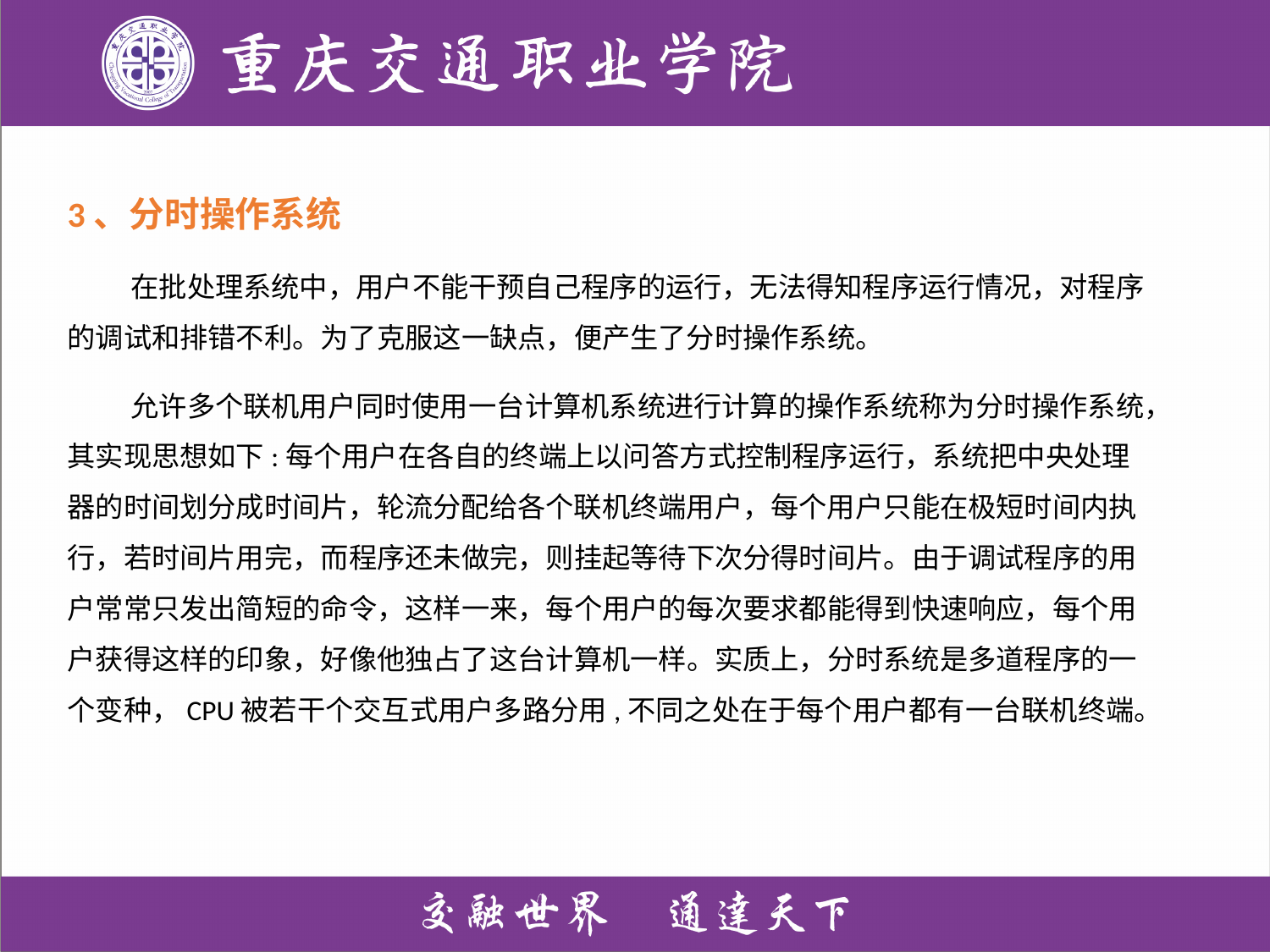

3、分时操作系统
在批处理系统中，用户不能干预自己程序的运行，无法得知程序运行情况，对程序的调试和排错不利。为了克服这一缺点，便产生了分时操作系统。
允许多个联机用户同时使用一台计算机系统进行计算的操作系统称为分时操作系统，其实现思想如下:每个用户在各自的终端上以问答方式控制程序运行，系统把中央处理器的时间划分成时间片，轮流分配给各个联机终端用户，每个用户只能在极短时间内执行，若时间片用完，而程序还未做完，则挂起等待下次分得时间片。由于调试程序的用户常常只发出简短的命令，这样一来，每个用户的每次要求都能得到快速响应，每个用户获得这样的印象，好像他独占了这台计算机一样。实质上，分时系统是多道程序的一个变种，CPU被若干个交互式用户多路分用,不同之处在于每个用户都有一台联机终端。